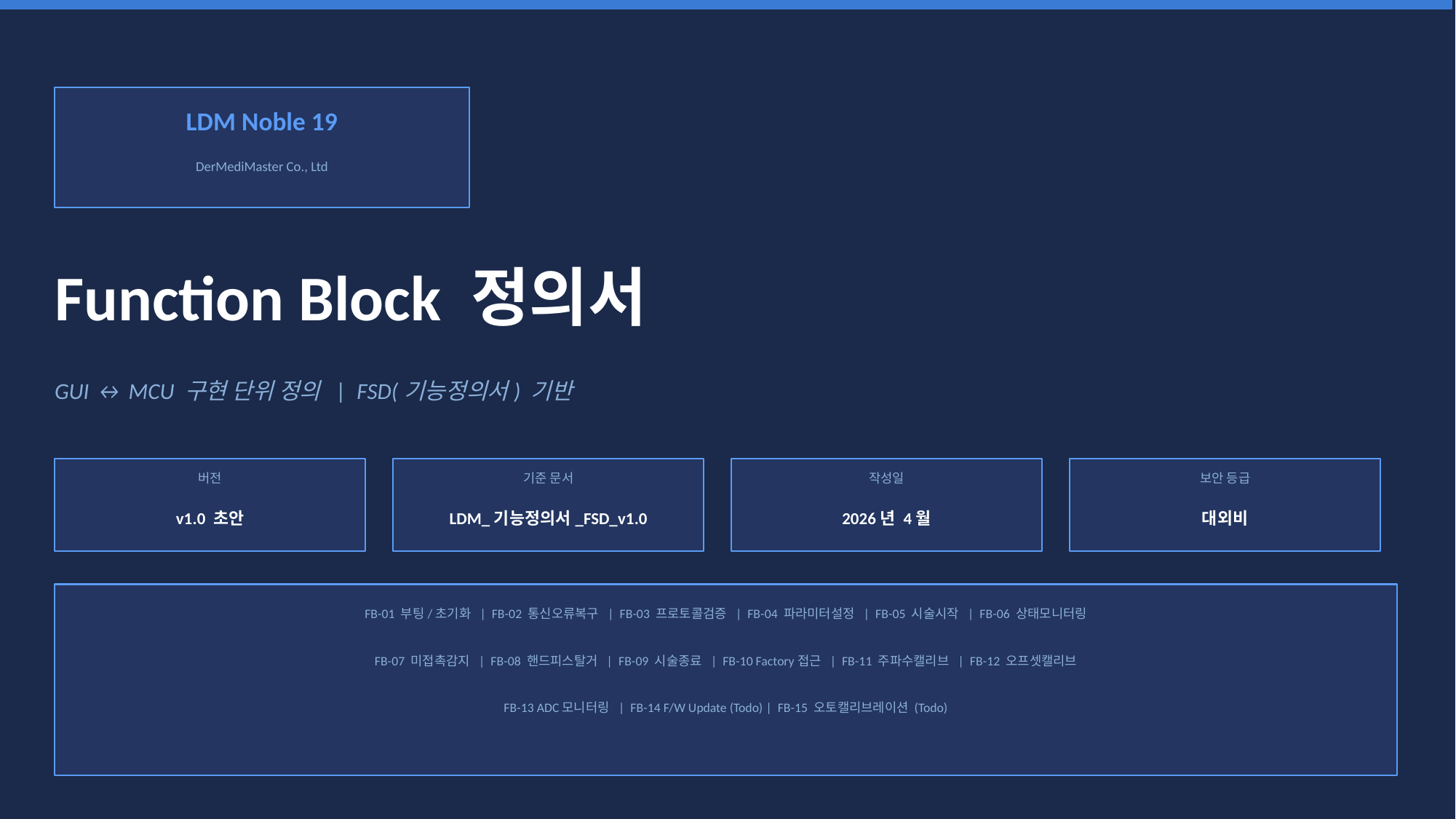

LDM Noble 19
DerMediMaster Co., Ltd
Function Block 정의서
GUI ↔ MCU 구현 단위 정의  |  FSD(기능정의서) 기반

버전
기준 문서
작성일
보안 등급
v1.0 초안
LDM_기능정의서_FSD_v1.0
2026년 4월
대외비

FB-01 부팅/초기화  |  FB-02 통신오류복구  |  FB-03 프로토콜검증  |  FB-04 파라미터설정  |  FB-05 시술시작  |  FB-06 상태모니터링
FB-07 미접촉감지  |  FB-08 핸드피스탈거  |  FB-09 시술종료  |  FB-10 Factory접근  |  FB-11 주파수캘리브  |  FB-12 오프셋캘리브
FB-13 ADC모니터링  |  FB-14 F/W Update (Todo) |  FB-15 오토캘리브레이션 (Todo)